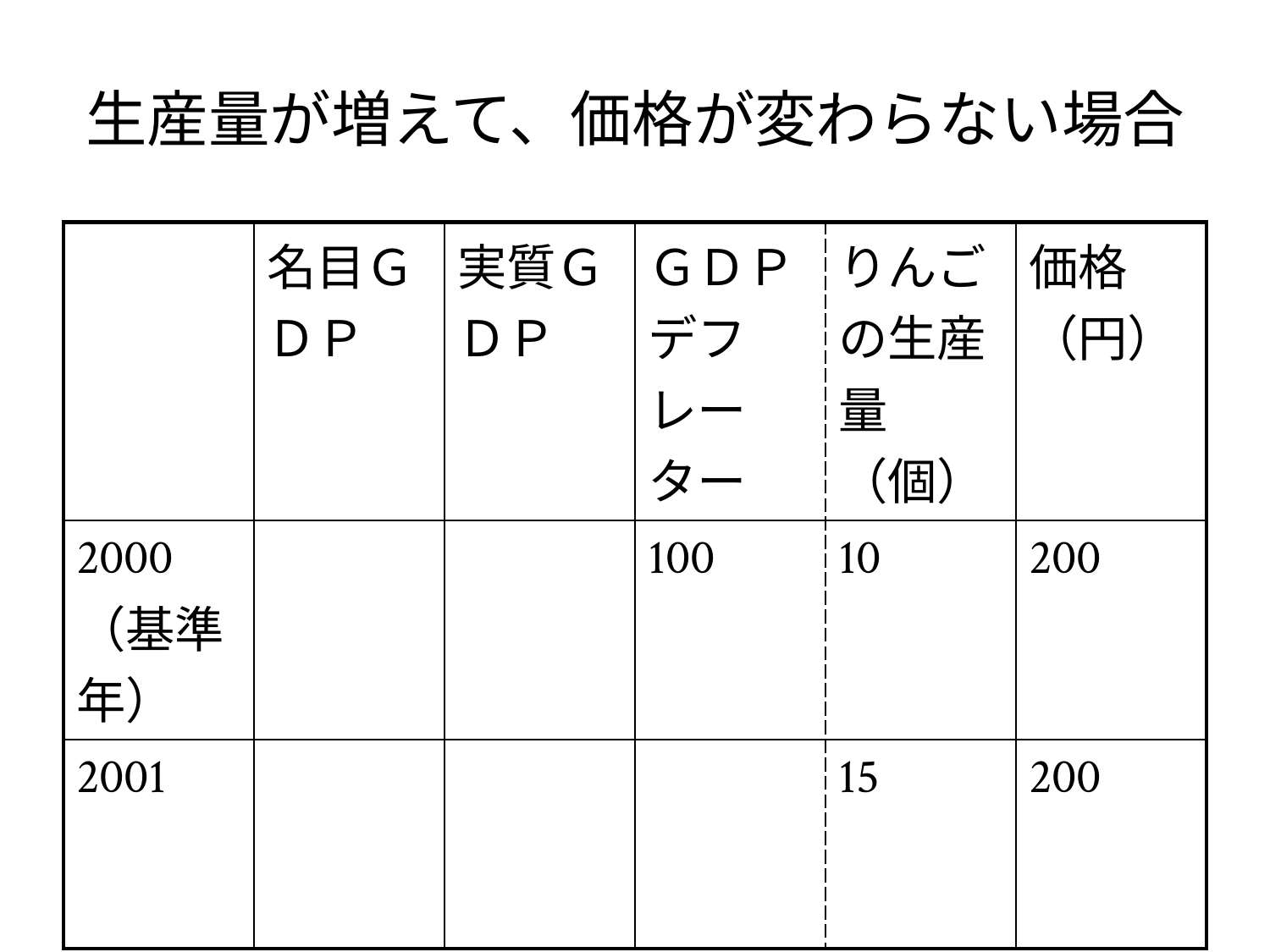

# 生産量が増えて、価格が変わらない場合
|  | 名目ＧＤＰ | 実質ＧＤＰ | ＧＤＰデフレーター | りんごの生産量（個） | 価格（円） |
| --- | --- | --- | --- | --- | --- |
| 2000（基準年） |  |  | 100 | 10 | 200 |
| 2001 |  |  |  | 15 | 200 |